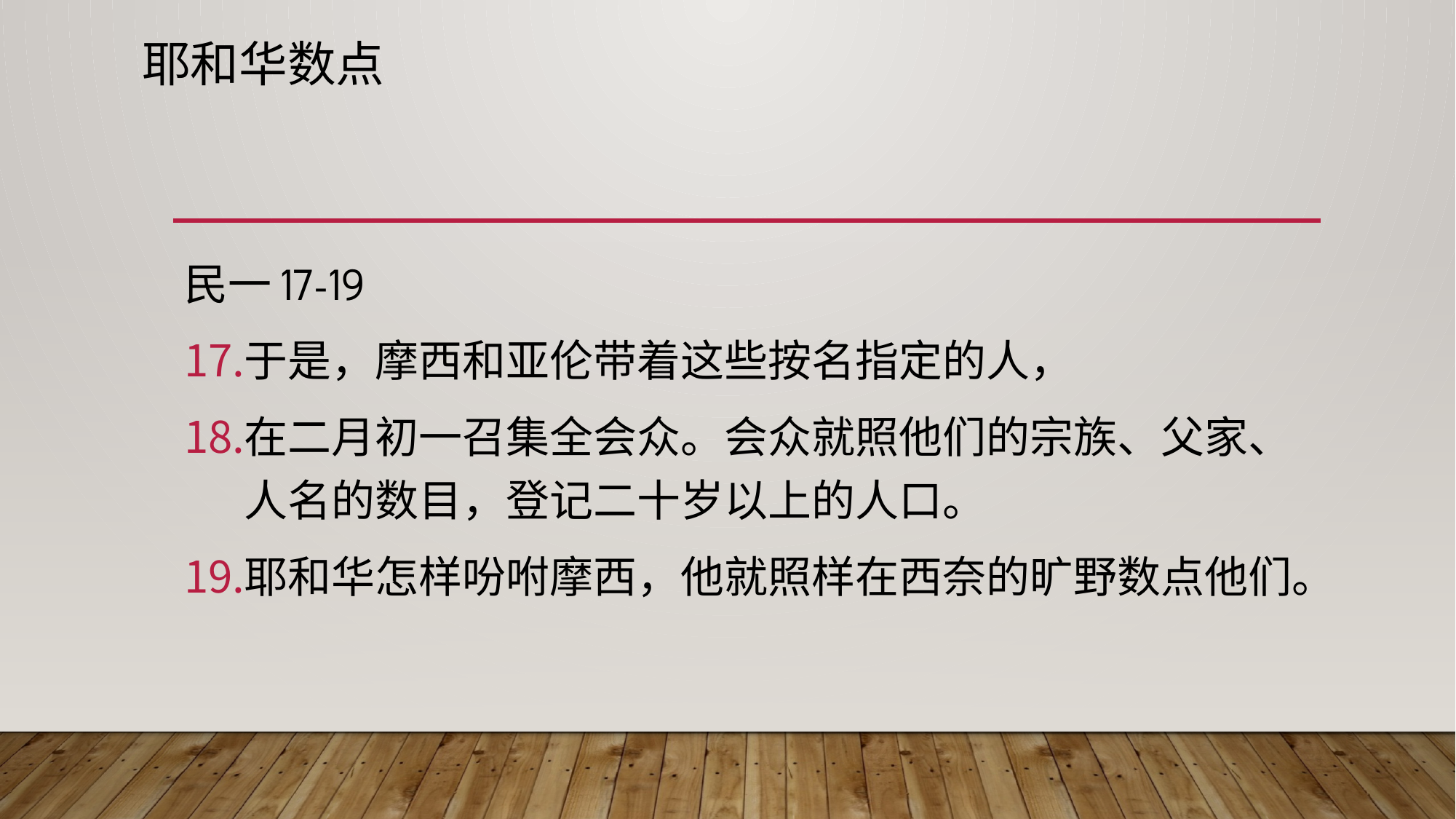

# 耶和华数点
民一17-19
于是，摩西和亚伦带着这些按名指定的人，
在二月初一召集全会众。会众就照他们的宗族、父家、人名的数目，登记二十岁以上的人口。
耶和华怎样吩咐摩西，他就照样在西奈的旷野数点他们。